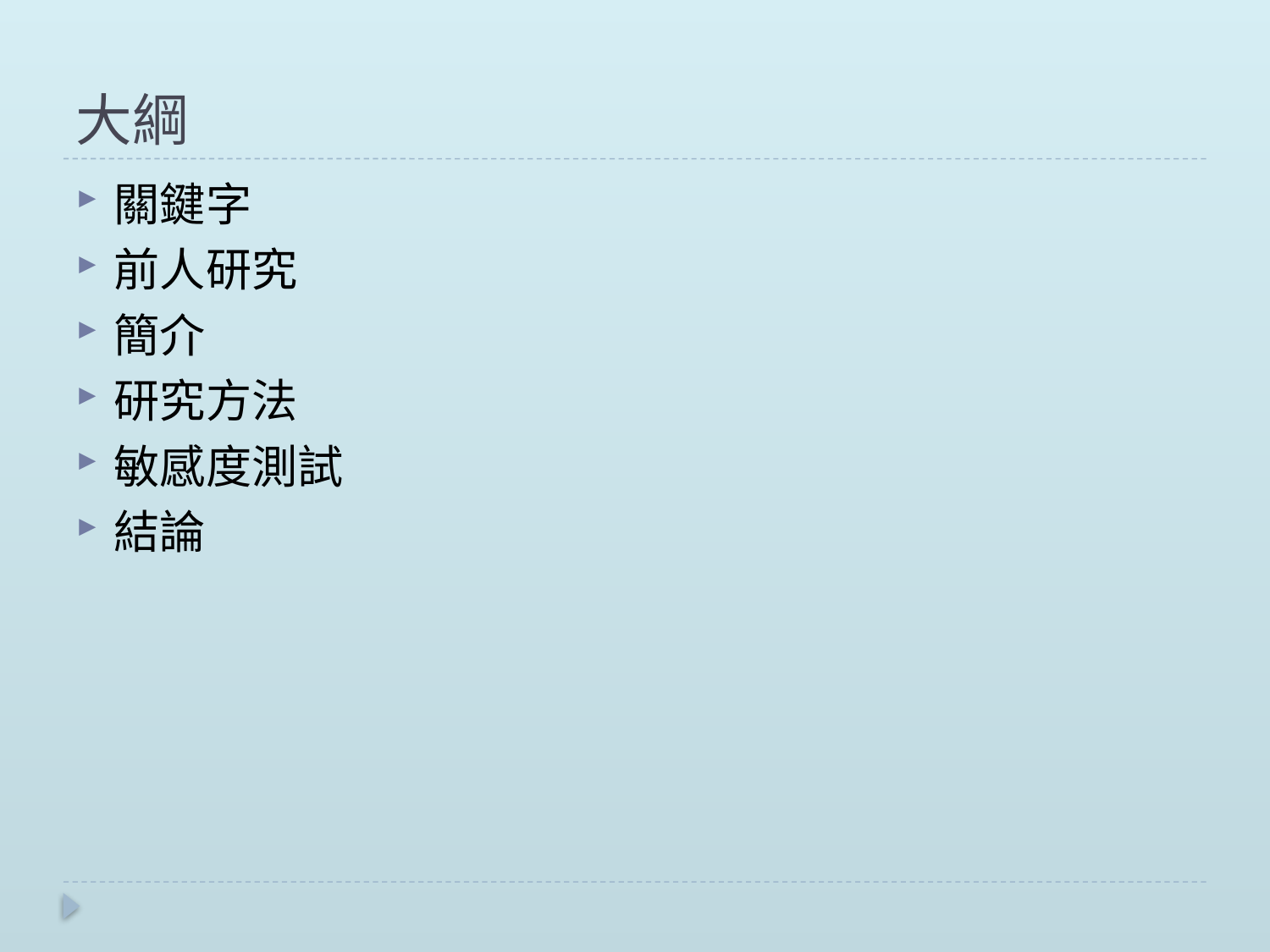

# 大綱
關鍵字
前人研究
簡介
研究方法
敏感度測試
結論